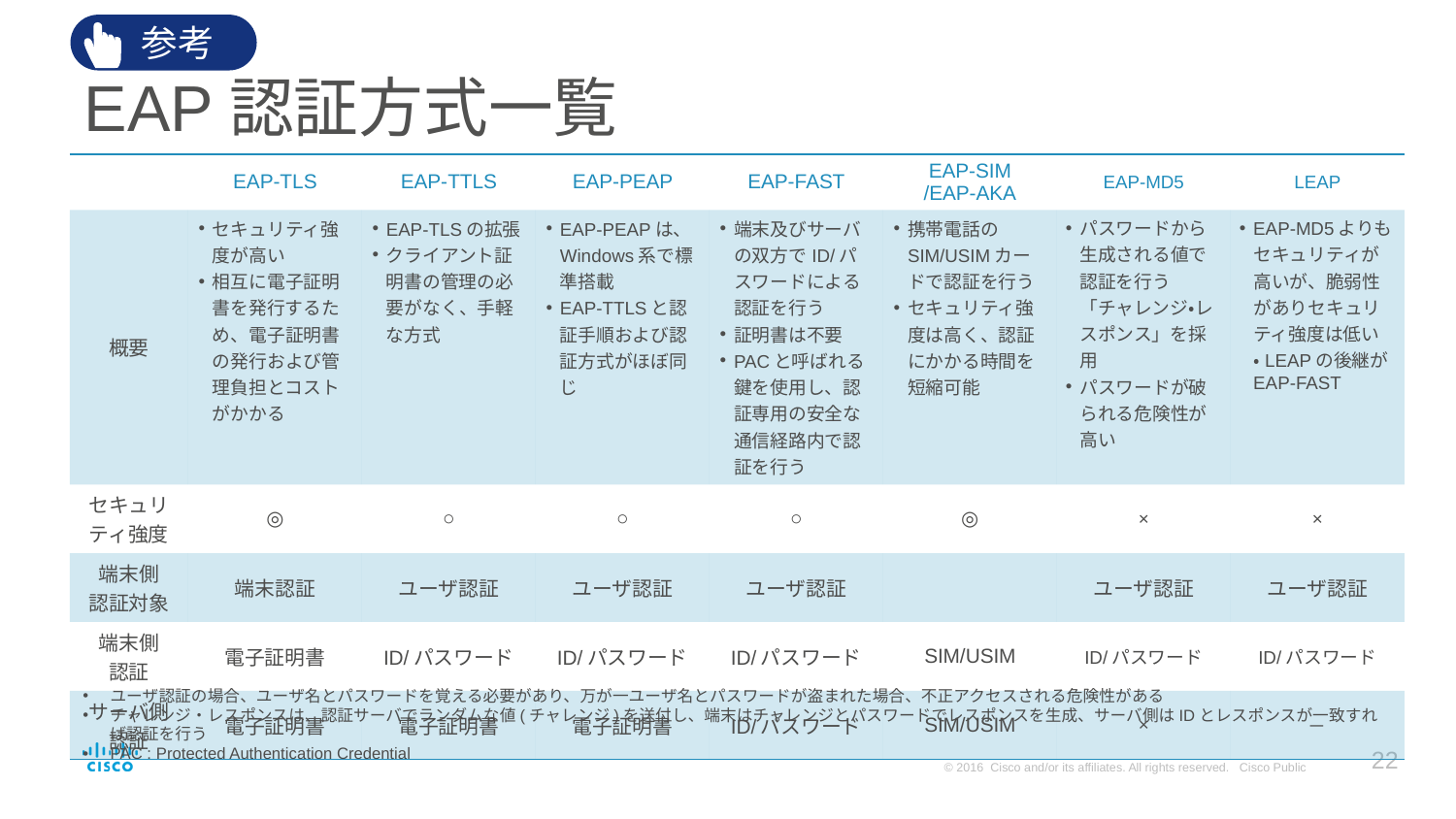

参考
# EAP認証方式一覧
|  | EAP-TLS | EAP-TTLS | EAP-PEAP | EAP-FAST | EAP-SIM /EAP-AKA | EAP-MD5 | LEAP |
| --- | --- | --- | --- | --- | --- | --- | --- |
| 概要 | セキュリティ強度が高い 相互に電子証明書を発行するため、電子証明書の発行および管理負担とコストがかかる | EAP-TLSの拡張 クライアント証明書の管理の必要がなく、手軽な方式 | EAP-PEAPは、Windows系で標準搭載 EAP-TTLSと認証手順および認証方式がほぼ同じ | 端末及びサーバの双方でID/パスワードによる認証を行う 証明書は不要 PACと呼ばれる鍵を使用し、認証専用の安全な通信経路内で認証を行う | 携帯電話のSIM/USIMカードで認証を行う セキュリティ強度は高く、認証にかかる時間を短縮可能 | パスワードから生成される値で認証を行う「チャレンジ・レスポンス」を採用 パスワードが破られる危険性が高い | EAP-MD5よりもセキュリティが高いが、脆弱性がありセキュリティ強度は低い ・LEAPの後継がEAP-FAST |
| セキュリティ強度 | ◎ | ○ | ○ | ○ | ◎ | × | × |
| 端末側 認証対象 | 端末認証 | ユーザ認証 | ユーザ認証 | ユーザ認証 |  | ユーザ認証 | ユーザ認証 |
| 端末側 認証 | 電子証明書 | ID/パスワード | ID/パスワード | ID/パスワード | SIM/USIM | ID/パスワード | ID/パスワード |
| サーバ側 認証 | 電子証明書 | 電子証明書 | 電子証明書 | ID/パスワード | SIM/USIM | × | － |
ユーザ認証の場合、ユーザ名とパスワードを覚える必要があり、万が一ユーザ名とパスワードが盗まれた場合、不正アクセスされる危険性がある
チャレンジ・レスポンスは、認証サーバでランダムな値(チャレンジ)を送付し、端末はチャレンジとパスワードでレスポンスを生成、サーバ側はIDとレスポンスが一致すれば認証を行う
PAC : Protected Authentication Credential